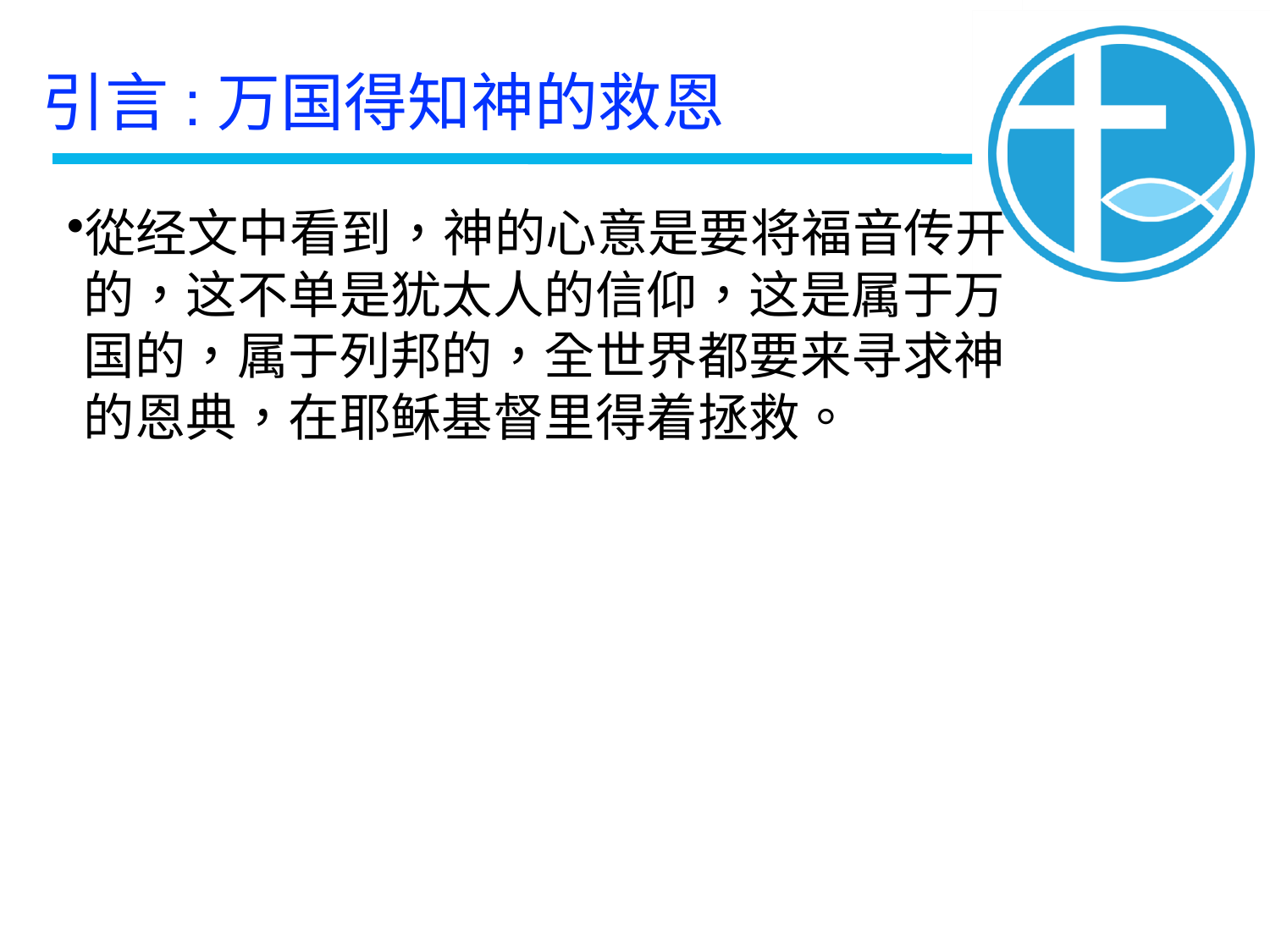

引言:万国得知神的救恩
從经文中看到，神的心意是要将福音传开的，这不单是犹太人的信仰，这是属于万国的，属于列邦的，全世界都要来寻求神的恩典，在耶稣基督里得着拯救。